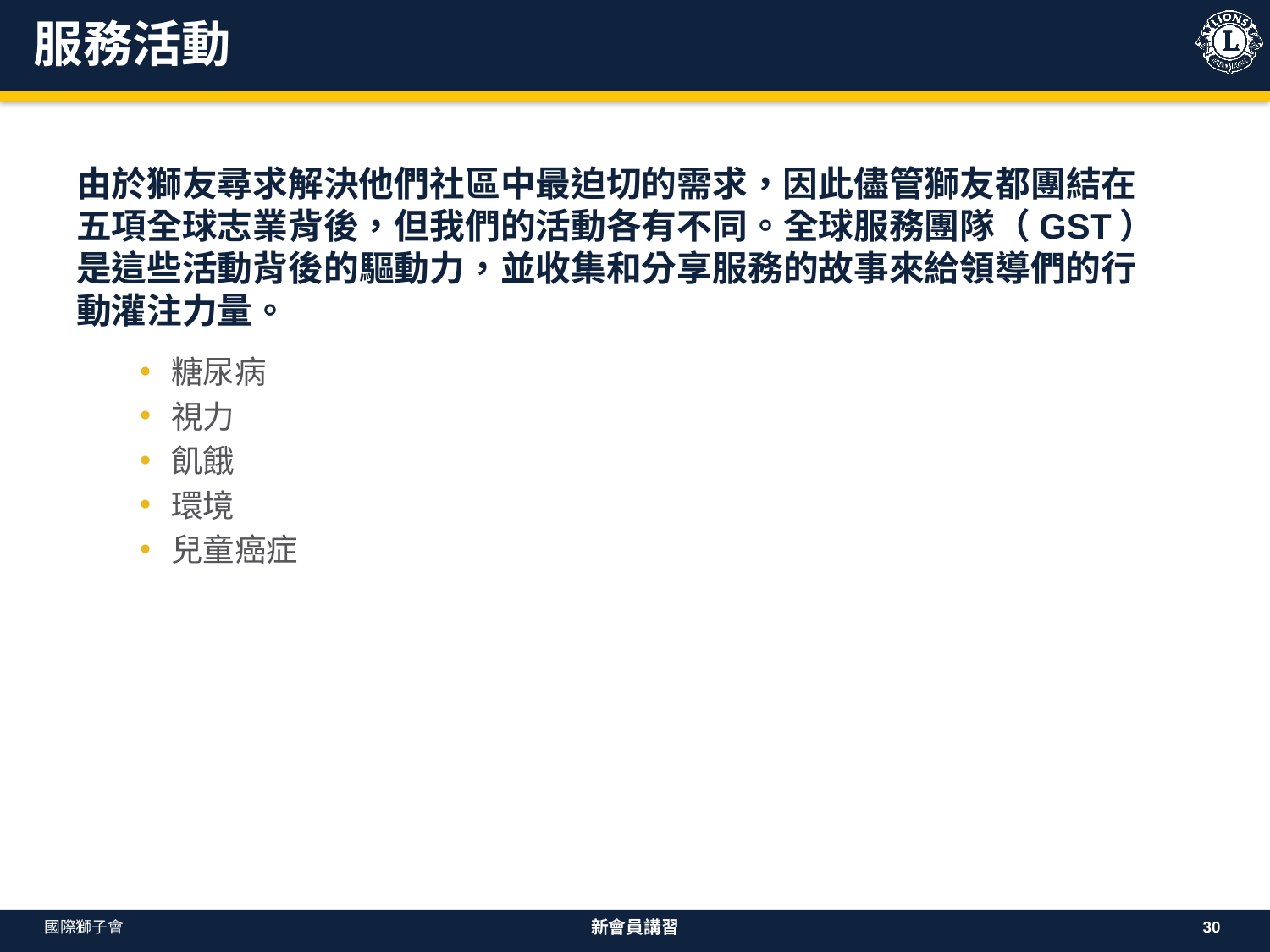

# 服務活動
由於獅友尋求解決他們社區中最迫切的需求，因此儘管獅友都團結在五項全球志業背後，但我們的活動各有不同。全球服務團隊（GST）是這些活動背後的驅動力，並收集和分享服務的故事來給領導們的行動灌注力量。
糖尿病
視力
飢餓
環境
兒童癌症